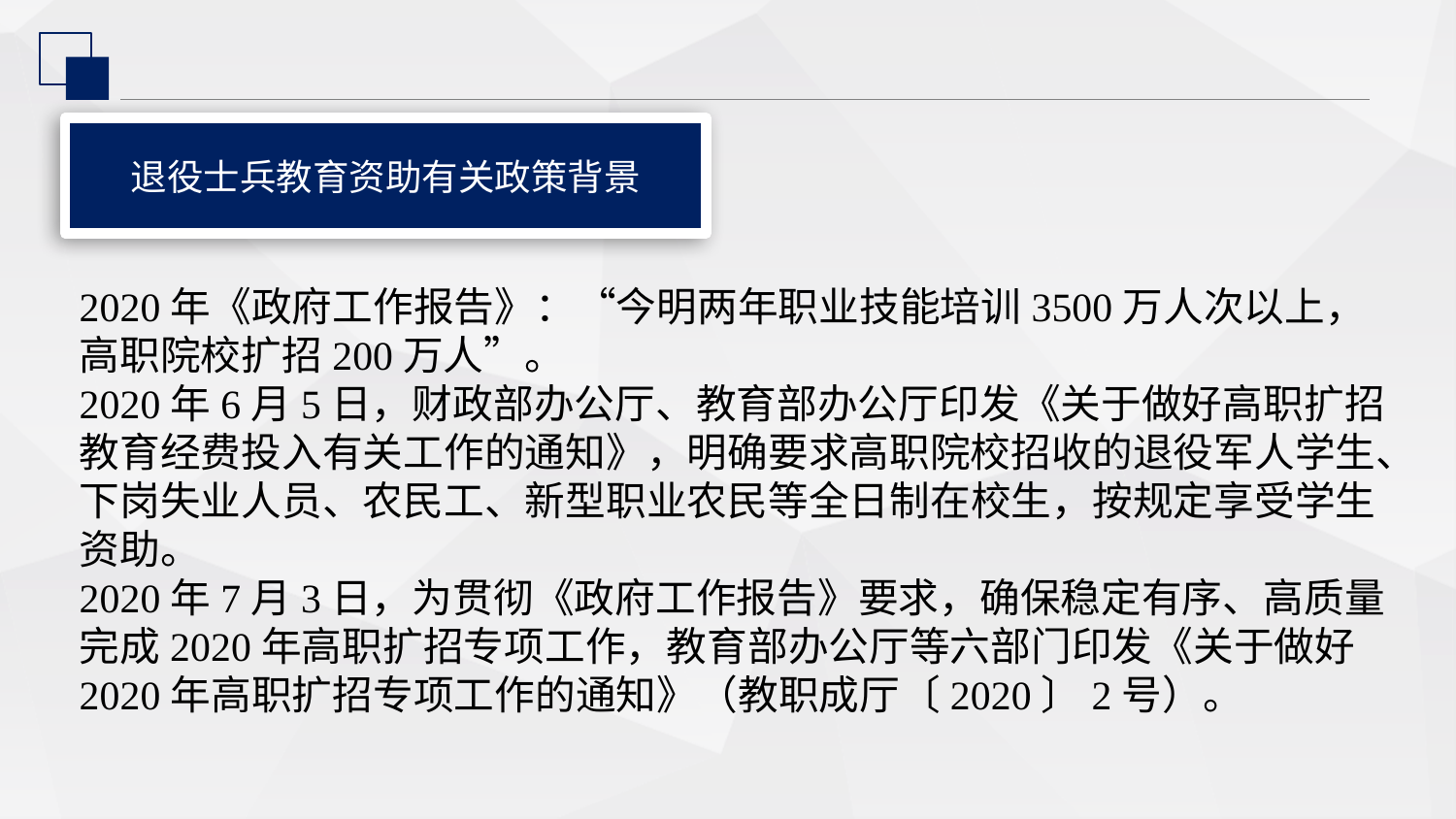

退役士兵教育资助有关政策背景
2020年《政府工作报告》：“今明两年职业技能培训3500万人次以上，高职院校扩招200万人”。
2020年6月5日，财政部办公厅、教育部办公厅印发《关于做好高职扩招教育经费投入有关工作的通知》，明确要求高职院校招收的退役军人学生、下岗失业人员、农民工、新型职业农民等全日制在校生，按规定享受学生资助。
2020年7月3日，为贯彻《政府工作报告》要求，确保稳定有序、高质量完成2020年高职扩招专项工作，教育部办公厅等六部门印发《关于做好2020年高职扩招专项工作的通知》（教职成厅〔2020〕2号）。